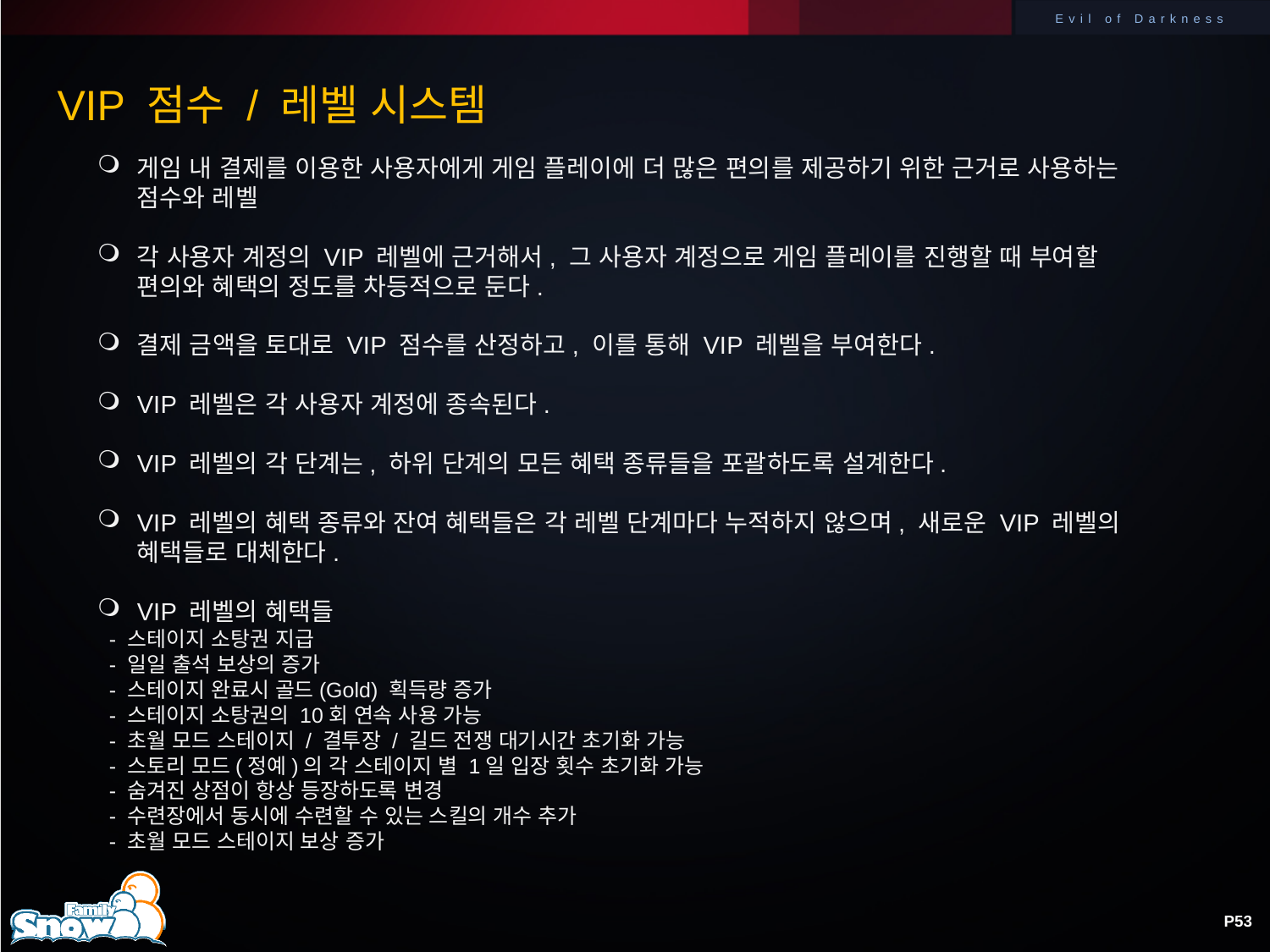

VIP 점수 / 레벨 시스템
게임 내 결제를 이용한 사용자에게 게임 플레이에 더 많은 편의를 제공하기 위한 근거로 사용하는 점수와 레벨

각 사용자 계정의 VIP 레벨에 근거해서, 그 사용자 계정으로 게임 플레이를 진행할 때 부여할 편의와 혜택의 정도를 차등적으로 둔다.

결제 금액을 토대로 VIP 점수를 산정하고, 이를 통해 VIP 레벨을 부여한다.

VIP 레벨은 각 사용자 계정에 종속된다.

VIP 레벨의 각 단계는, 하위 단계의 모든 혜택 종류들을 포괄하도록 설계한다.

VIP 레벨의 혜택 종류와 잔여 혜택들은 각 레벨 단계마다 누적하지 않으며, 새로운 VIP 레벨의 혜택들로 대체한다.

VIP 레벨의 혜택들
  - 스테이지 소탕권 지급
  - 일일 출석 보상의 증가
  - 스테이지 완료시 골드(Gold) 획득량 증가
  - 스테이지 소탕권의 10회 연속 사용 가능
  - 초월 모드 스테이지 / 결투장 / 길드 전쟁 대기시간 초기화 가능
  - 스토리 모드(정예)의 각 스테이지 별 1일 입장 횟수 초기화 가능
  - 숨겨진 상점이 항상 등장하도록 변경
  - 수련장에서 동시에 수련할 수 있는 스킬의 개수 추가
  - 초월 모드 스테이지 보상 증가